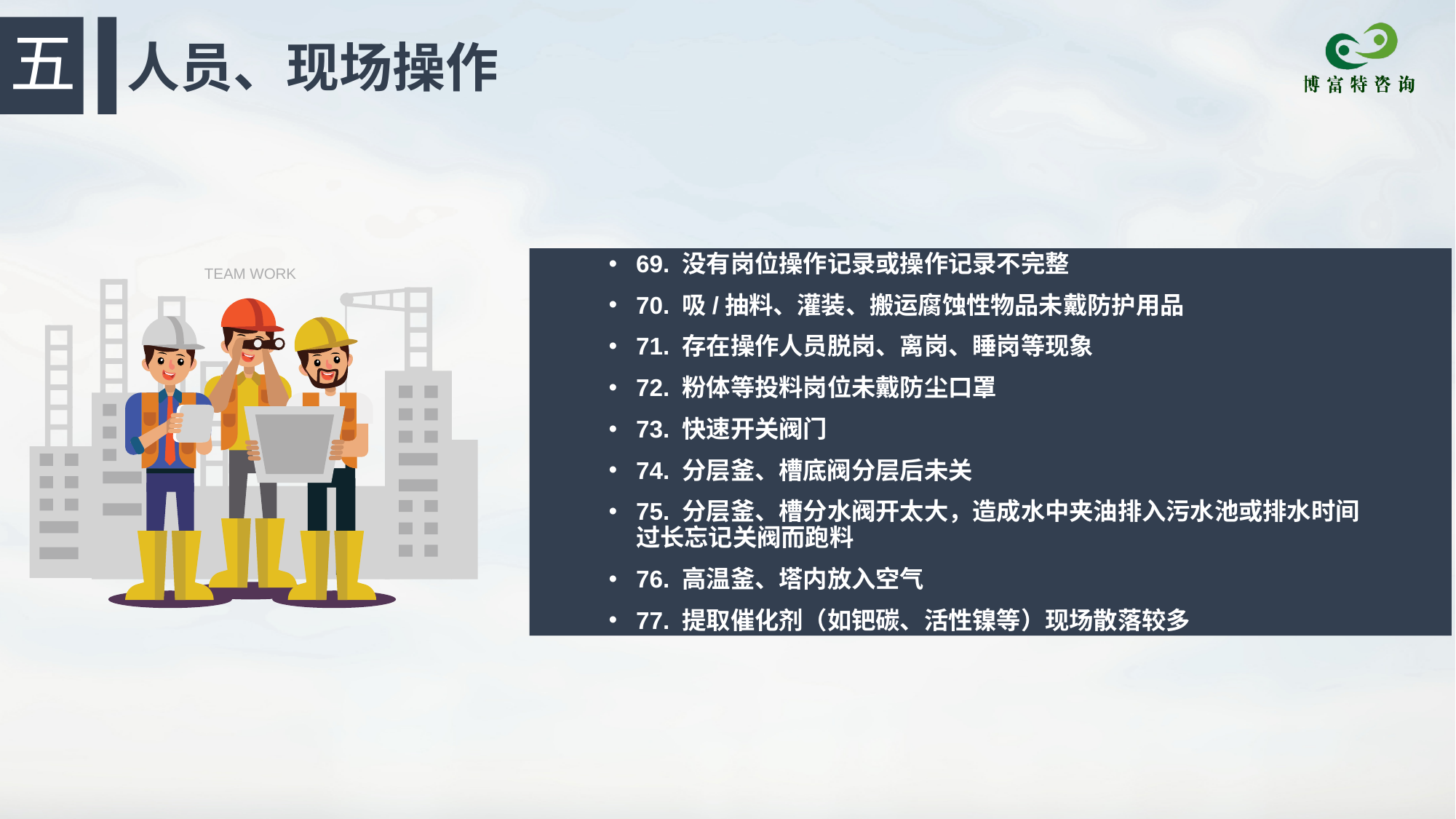

五

人员、现场操作
69. 没有岗位操作记录或操作记录不完整
70. 吸/抽料、灌装、搬运腐蚀性物品未戴防护用品
71. 存在操作人员脱岗、离岗、睡岗等现象
72. 粉体等投料岗位未戴防尘口罩
73. 快速开关阀门
74. 分层釜、槽底阀分层后未关
75. 分层釜、槽分水阀开太大，造成水中夹油排入污水池或排水时间过长忘记关阀而跑料
76. 高温釜、塔内放入空气
77. 提取催化剂（如钯碳、活性镍等）现场散落较多

TEAM WORK